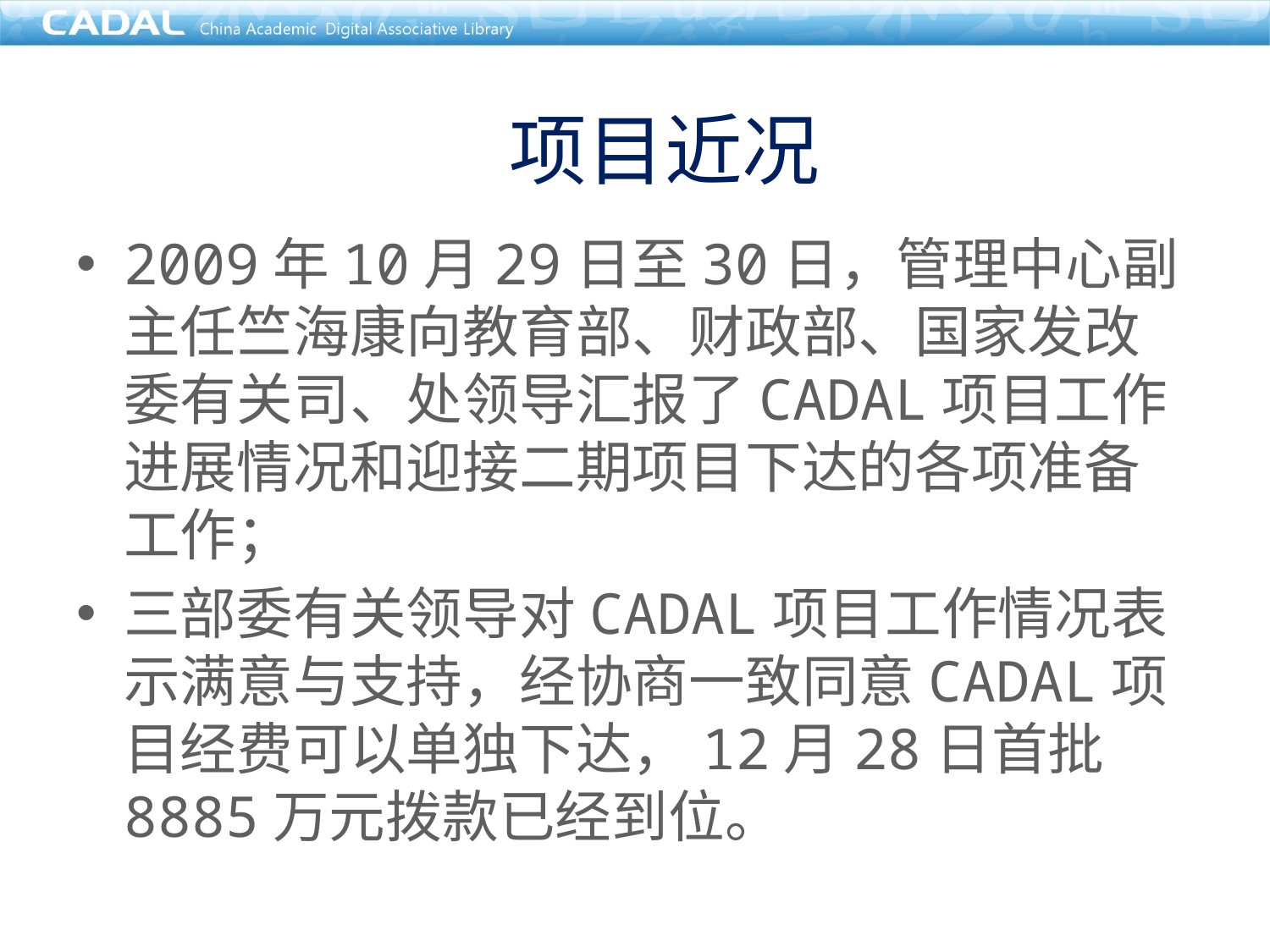

项目近况
2009年10月29日至30日，管理中心副主任竺海康向教育部、财政部、国家发改委有关司、处领导汇报了CADAL项目工作进展情况和迎接二期项目下达的各项准备工作；
三部委有关领导对CADAL项目工作情况表示满意与支持，经协商一致同意CADAL项目经费可以单独下达，12月28日首批8885万元拨款已经到位。